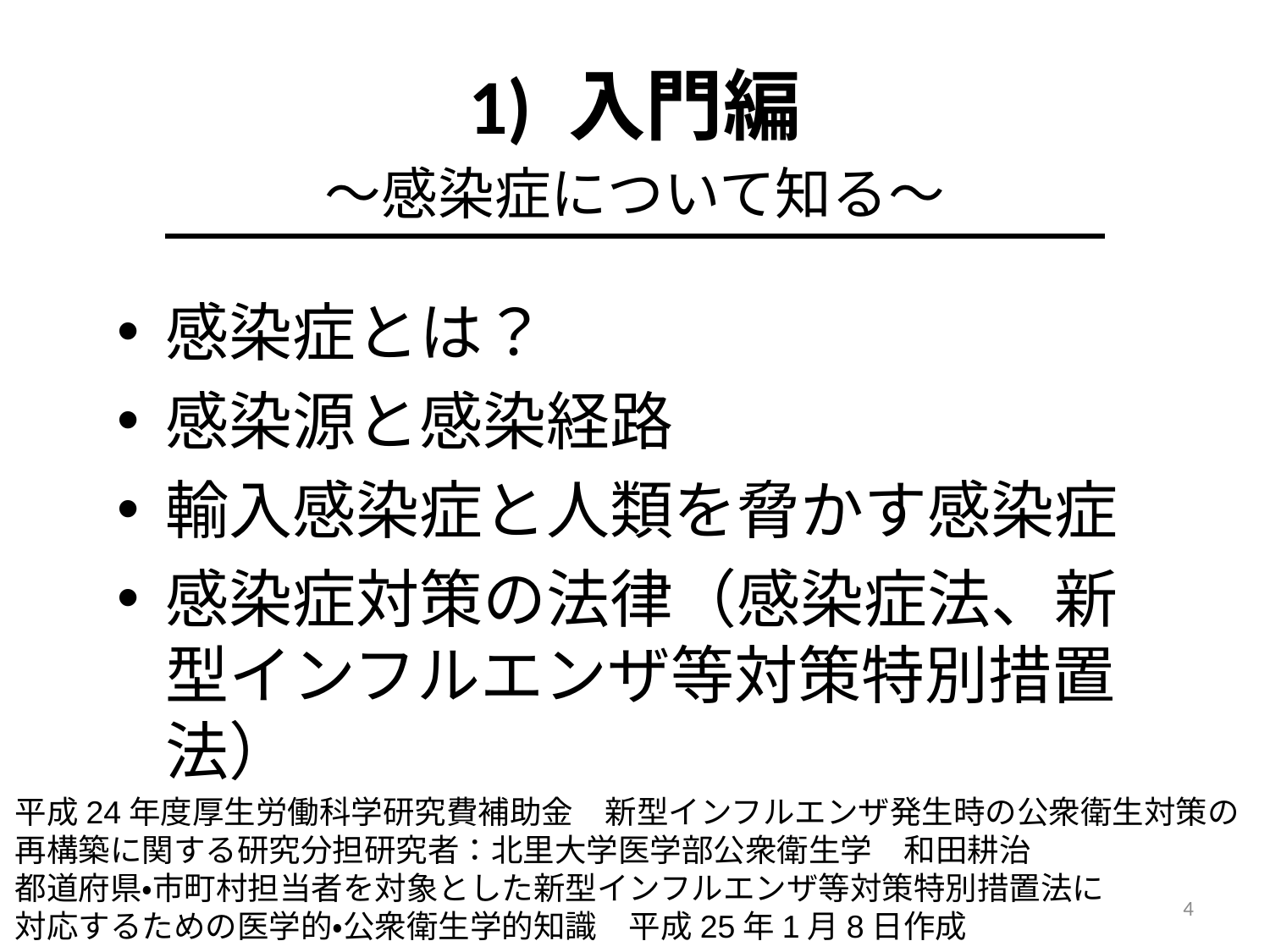

# 1) 入門編
～感染症について知る～
感染症とは？
感染源と感染経路
輸入感染症と人類を脅かす感染症
感染症対策の法律（感染症法、新型インフルエンザ等対策特別措置法）
平成24年度厚生労働科学研究費補助金　新型インフルエンザ発生時の公衆衛生対策の再構築に関する研究分担研究者：北里大学医学部公衆衛生学　和田耕治
都道府県・市町村担当者を対象とした新型インフルエンザ等対策特別措置法に
対応するための医学的・公衆衛生学的知識　平成25年1月8日作成

4